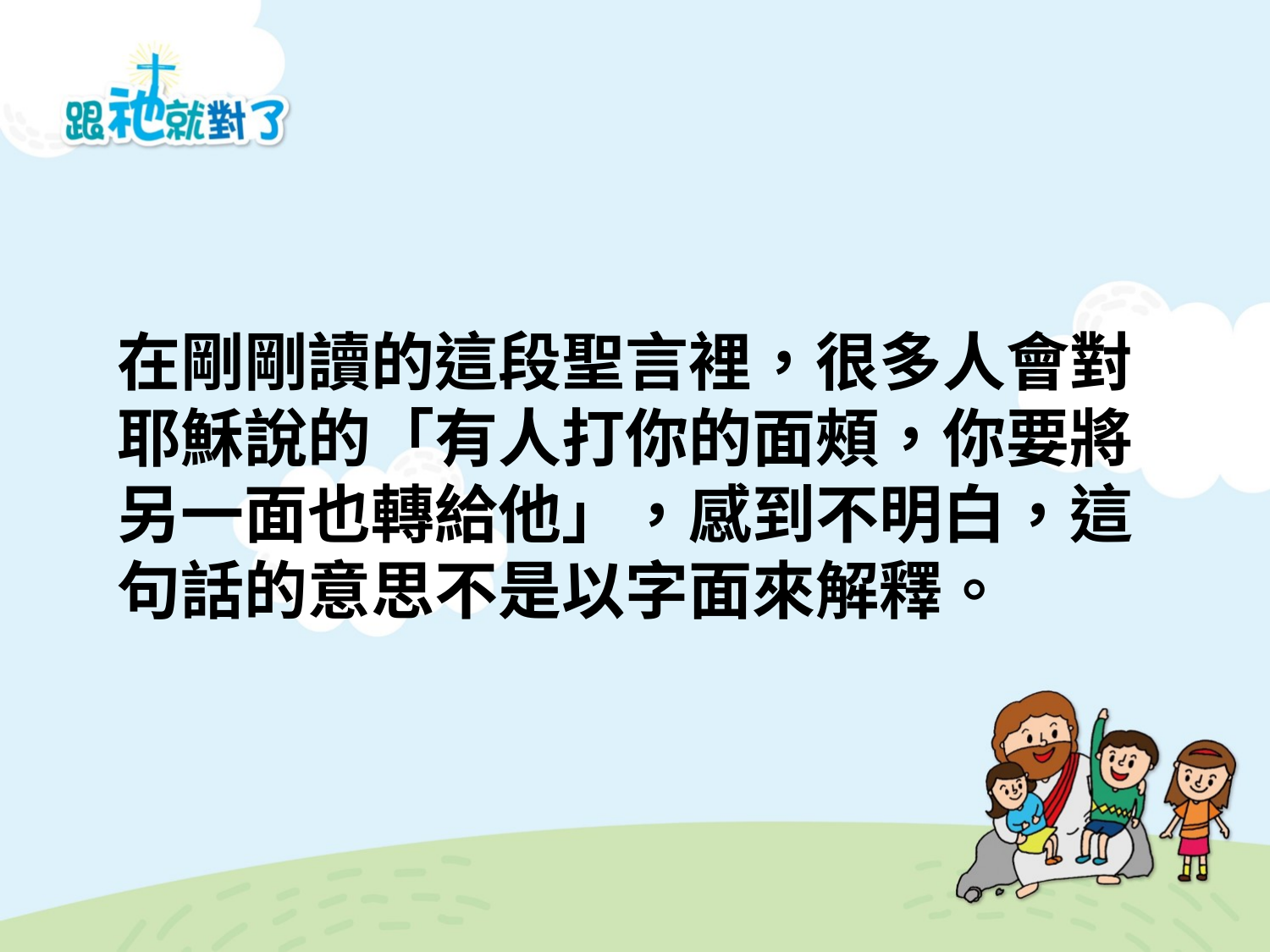

在剛剛讀的這段聖言裡，很多人會對耶穌說的「有人打你的面頰，你要將另一面也轉給他」，感到不明白，這句話的意思不是以字面來解釋。